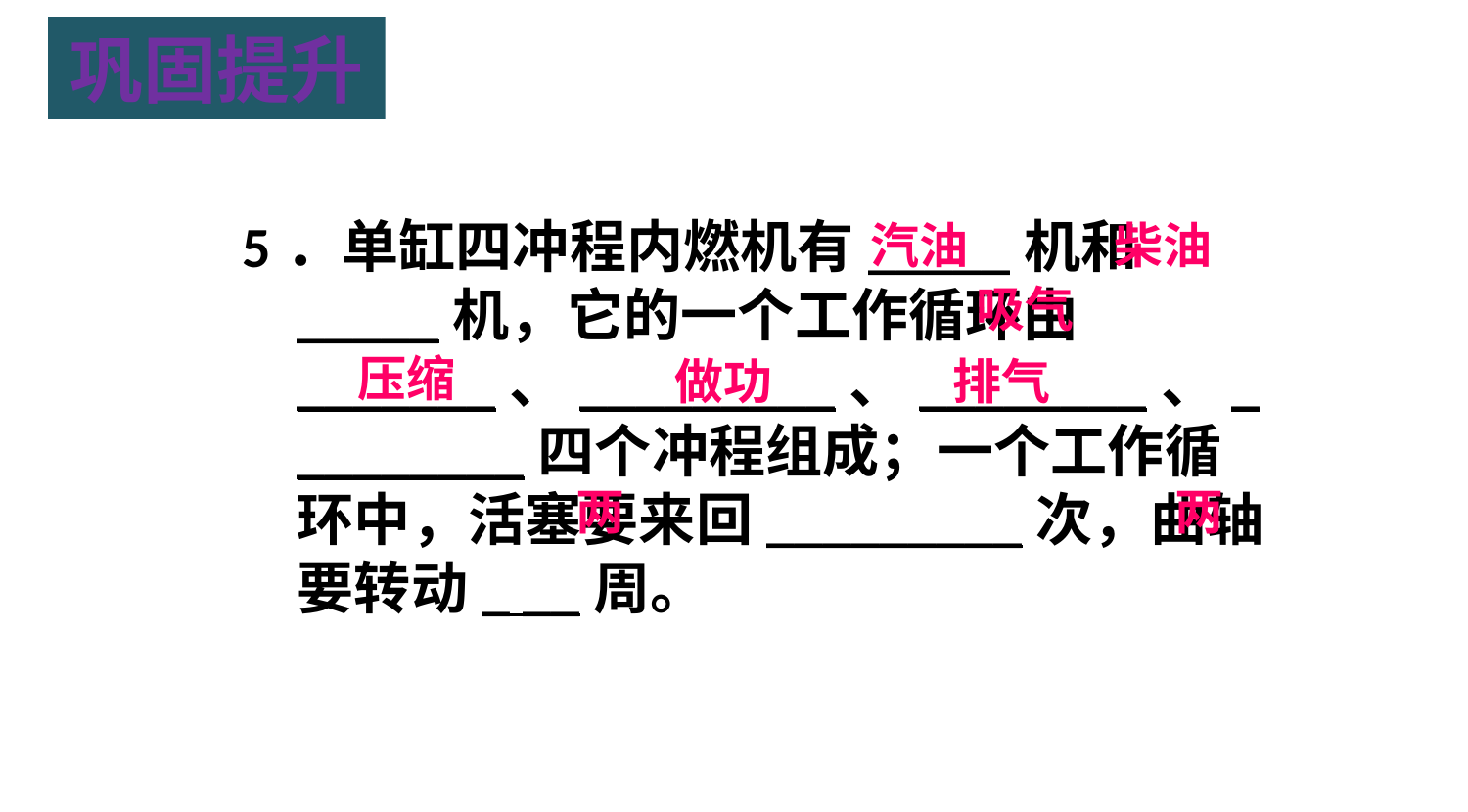

巩固提升
5．单缸四冲程内燃机有_____机和_____机，它的一个工作循环由_______、_________、________、_________四个冲程组成；一个工作循环中，活塞要来回_________次，曲轴要转动_ __周。
柴油
汽油
吸气
压缩
做功
排气
两
两